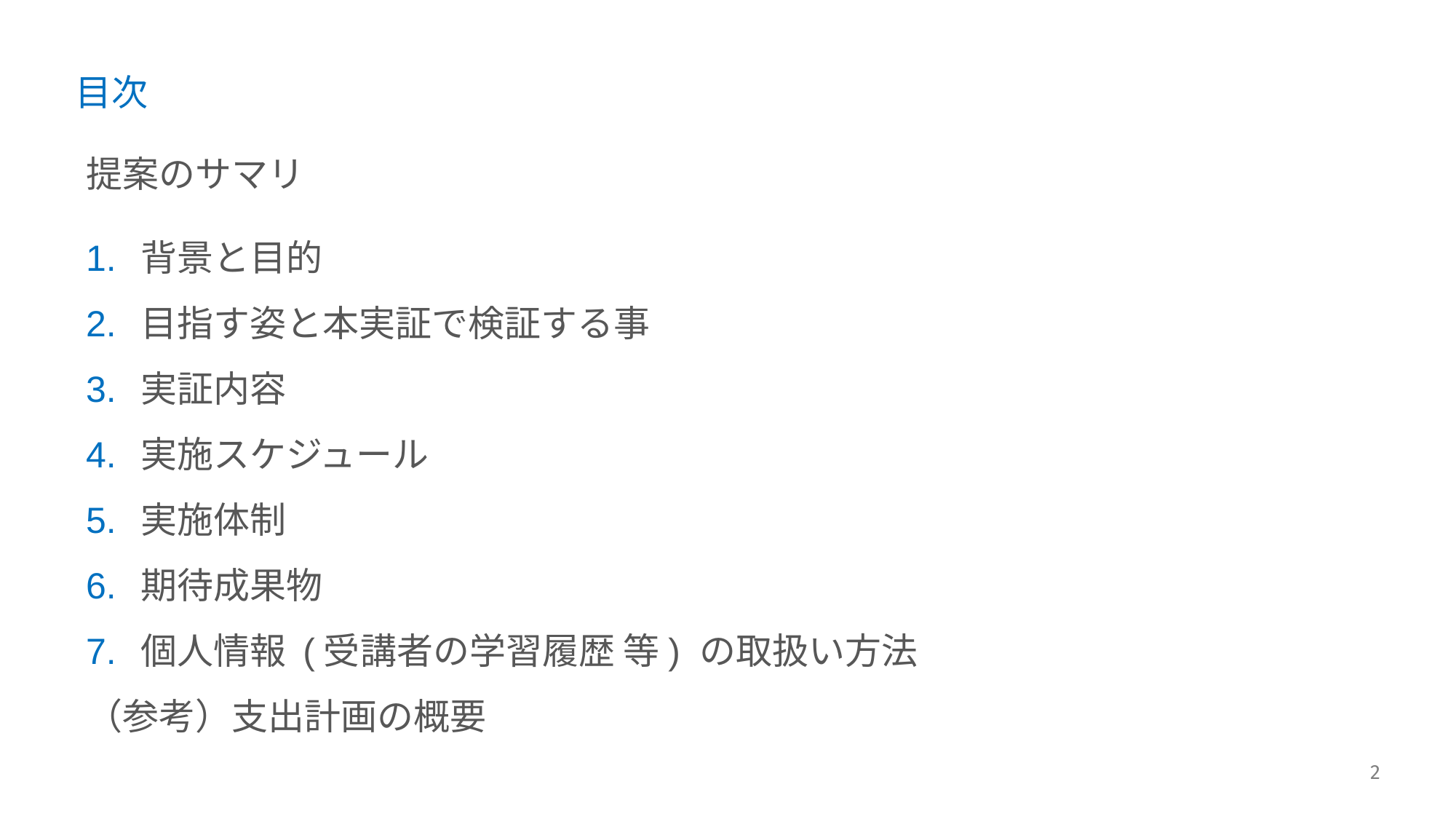

# 目次
提案のサマリ

背景と目的
目指す姿と本実証で検証する事
実証内容
実施スケジュール
実施体制
期待成果物
個人情報 (受講者の学習履歴 等) の取扱い方法
（参考）支出計画の概要